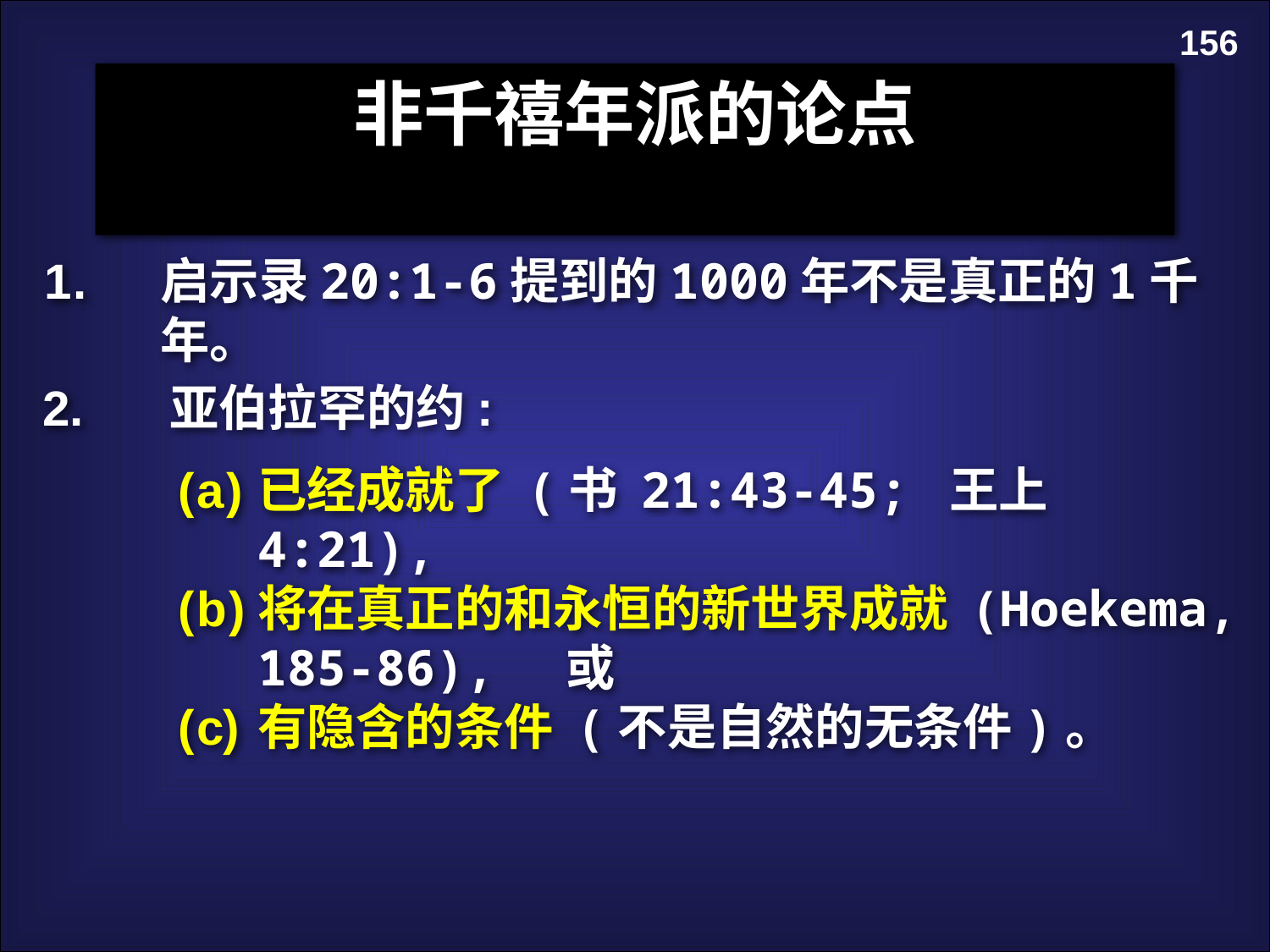

156
非千禧年派的论点
启示录20:1-6提到的1000年不是真正的1千年。
2.	亚伯拉罕的约:
已经成就了 (书 21:43-45; 王上 4:21),
将在真正的和永恒的新世界成就 (Hoekema, 185-86),  或
有隐含的条件 (不是自然的无条件)。